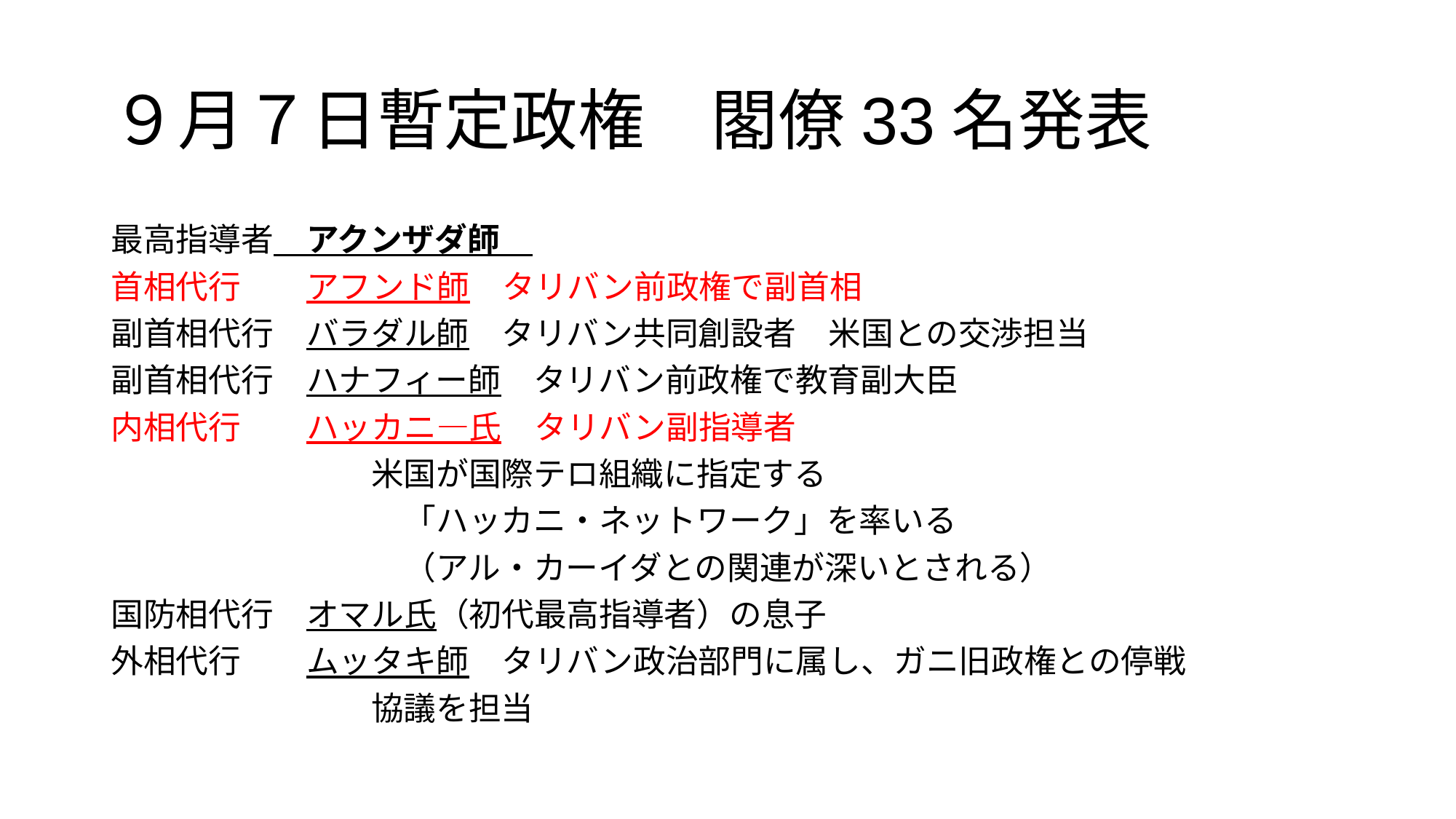

# ９月７日暫定政権　閣僚33名発表
最高指導者　アクンザダ師
首相代行　　アフンド師　タリバン前政権で副首相
副首相代行　バラダル師　タリバン共同創設者　米国との交渉担当
副首相代行　ハナフィー師　タリバン前政権で教育副大臣
内相代行　　ハッカニ―氏　タリバン副指導者
　　　　　　　　米国が国際テロ組織に指定する
　　　　　　　　　「ハッカニ・ネットワーク」を率いる
　　　　　　　　　（アル・カーイダとの関連が深いとされる）
国防相代行　オマル氏（初代最高指導者）の息子
外相代行　　ムッタキ師　タリバン政治部門に属し、ガニ旧政権との停戦
　　　　　　　　協議を担当